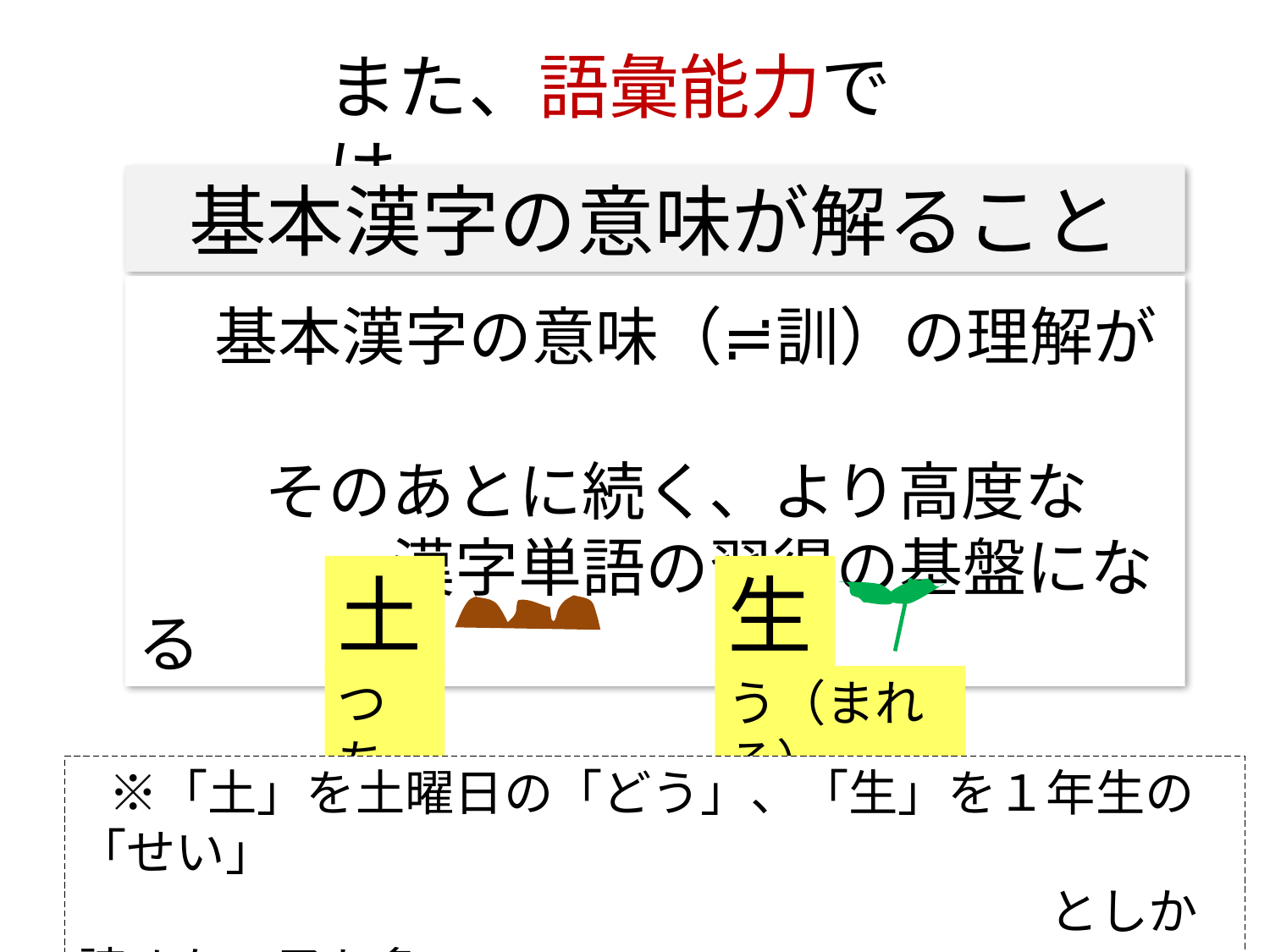

また、語彙能力では
基本漢字の意味が解ること
　基本漢字の意味（≓訓）の理解が
　　そのあとに続く、より高度な
　　　　漢字単語の習得の基盤になる
土
つち
生
う（まれる）

　※「土」を土曜日の「どう」、「生」を１年生の「せい」
　　　　　　　　　　　　　　　　　　　　としか読めない子も多い